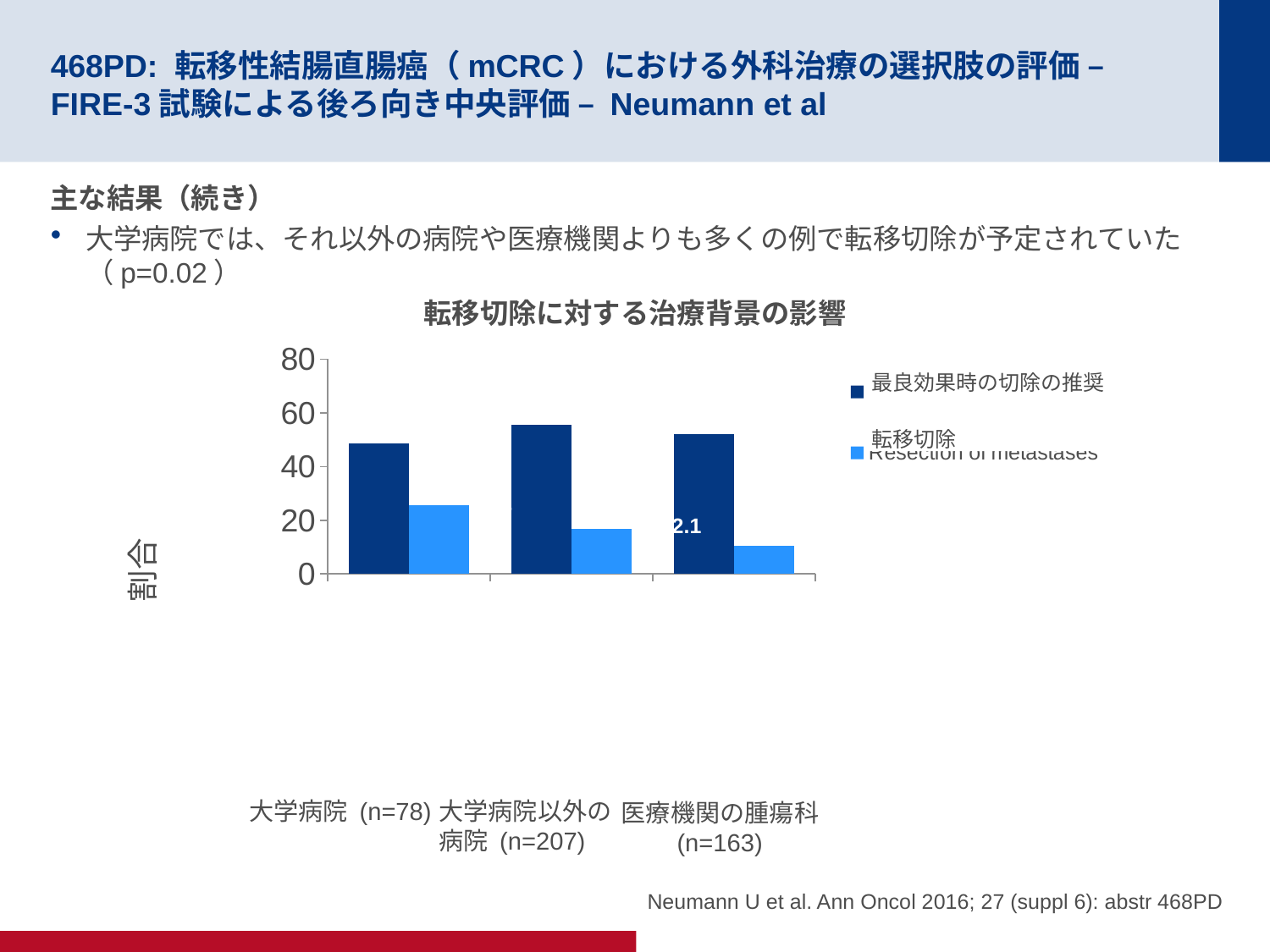

# 468PD: 転移性結腸直腸癌（mCRC）における外科治療の選択肢の評価 – FIRE-3試験による後ろ向き中央評価 – Neumann et al
主な結果（続き）
大学病院では、それ以外の病院や医療機関よりも多くの例で転移切除が予定されていた（p=0.02）
転移切除に対する治療背景の影響

### Chart

| Category | Recommended resection at best response | Resection of metastases |
|---|---|---|
| University hospital (n=78) | 48.7 | 25.6 |
| Non-university hospital (n=207) | 55.6 | 16.9 |
| Medical practice oncology (n=163) | 52.1 | 10.4 |
割合
最良効果時の切除の推奨

転移切除
55.6
52.1
48.7
25.6
16.9
10.4
大学病院 (n=78)
大学病院以外の病院 (n=207)
医療機関の腫瘍科
(n=163)
Neumann U et al. Ann Oncol 2016; 27 (suppl 6): abstr 468PD